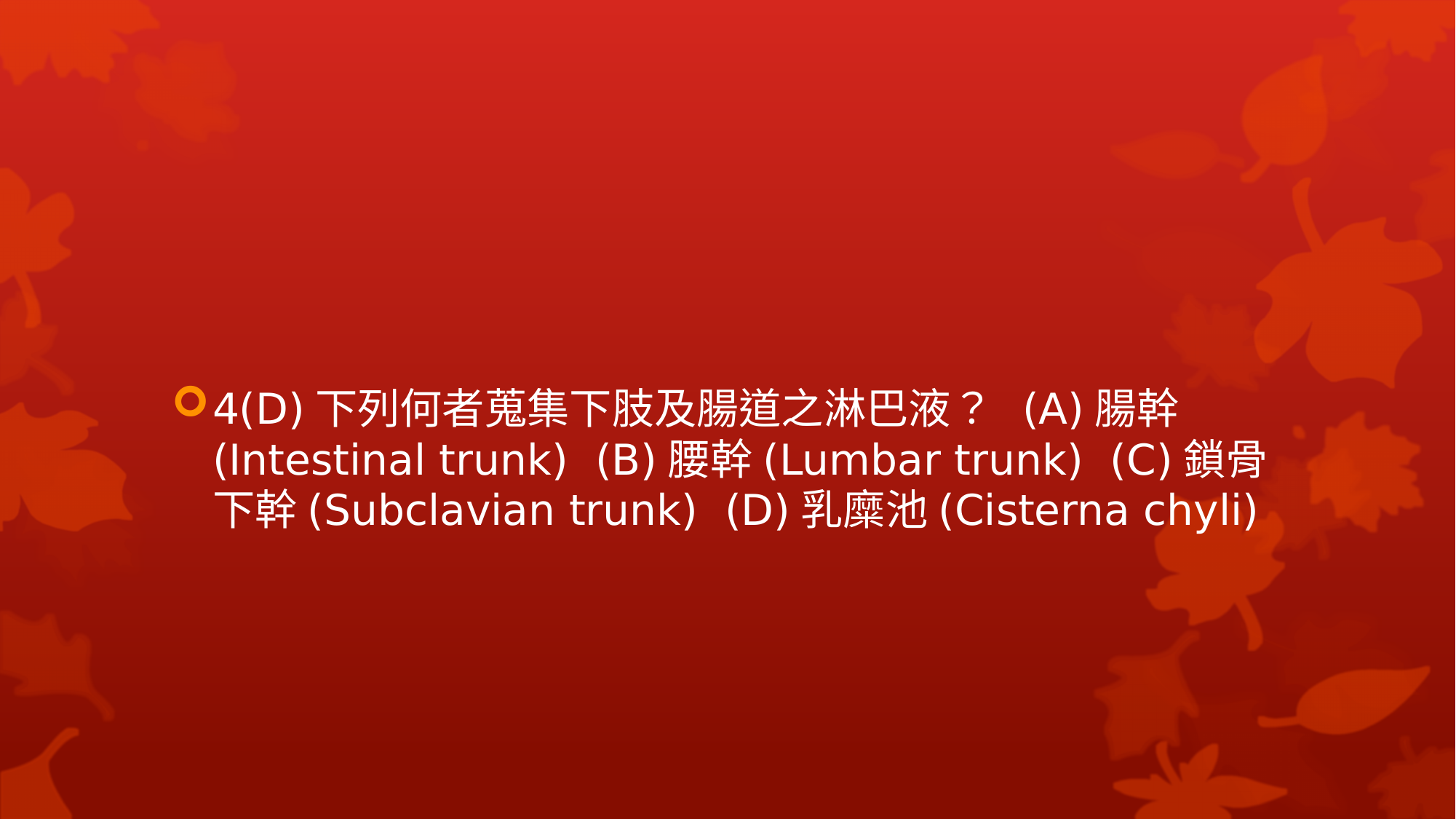

#
4(D)下列何者蒐集下肢及腸道之淋巴液？  (A)腸幹(Intestinal trunk)  (B)腰幹(Lumbar trunk)  (C)鎖骨下幹(Subclavian trunk)  (D)乳糜池(Cisterna chyli)